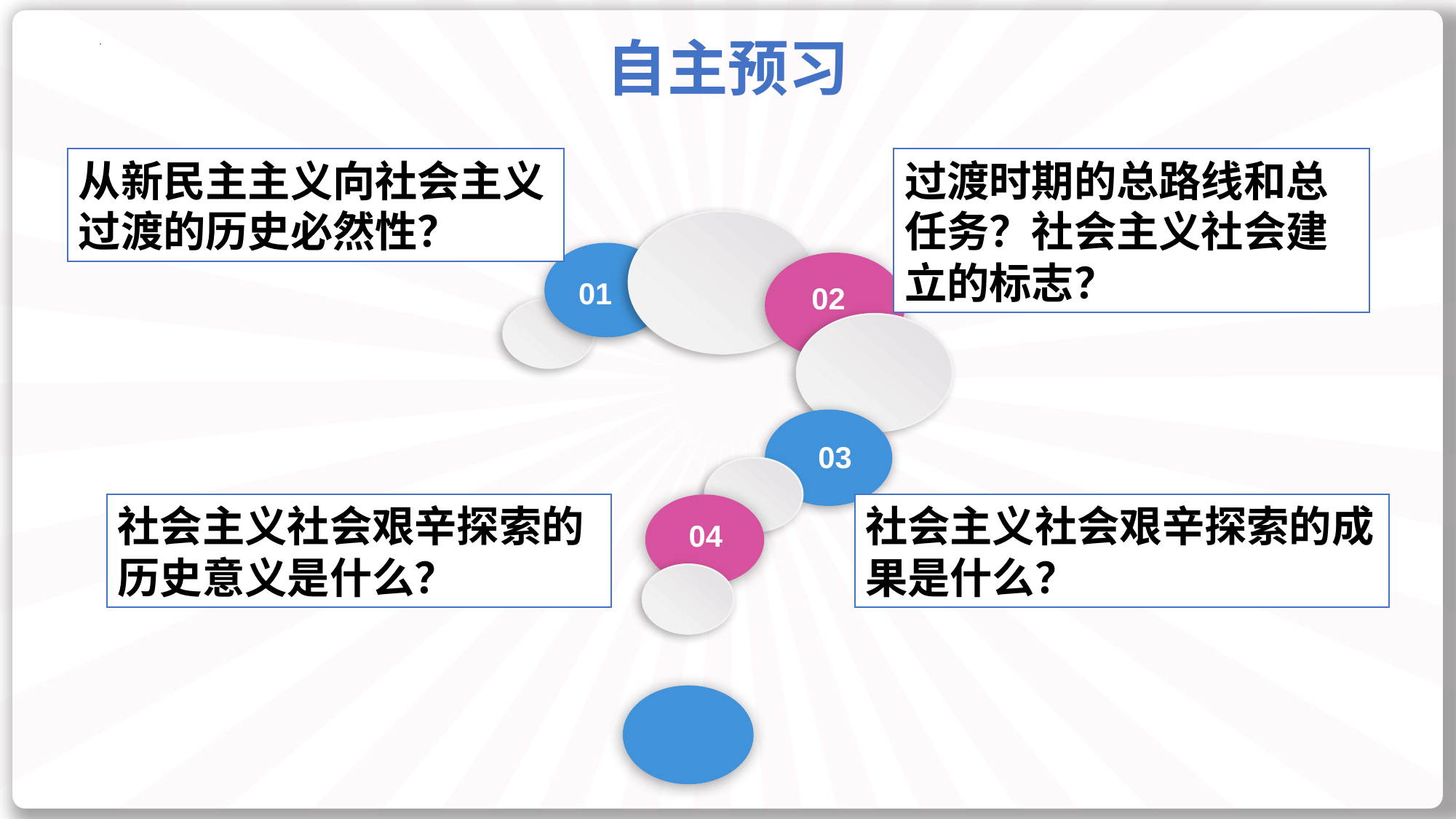

自主预习
从新民主主义向社会主义过渡的历史必然性？
过渡时期的总路线和总任务？社会主义社会建立的标志？

01
02

03

04

社会主义社会艰辛探索的历史意义是什么？
社会主义社会艰辛探索的成果是什么？